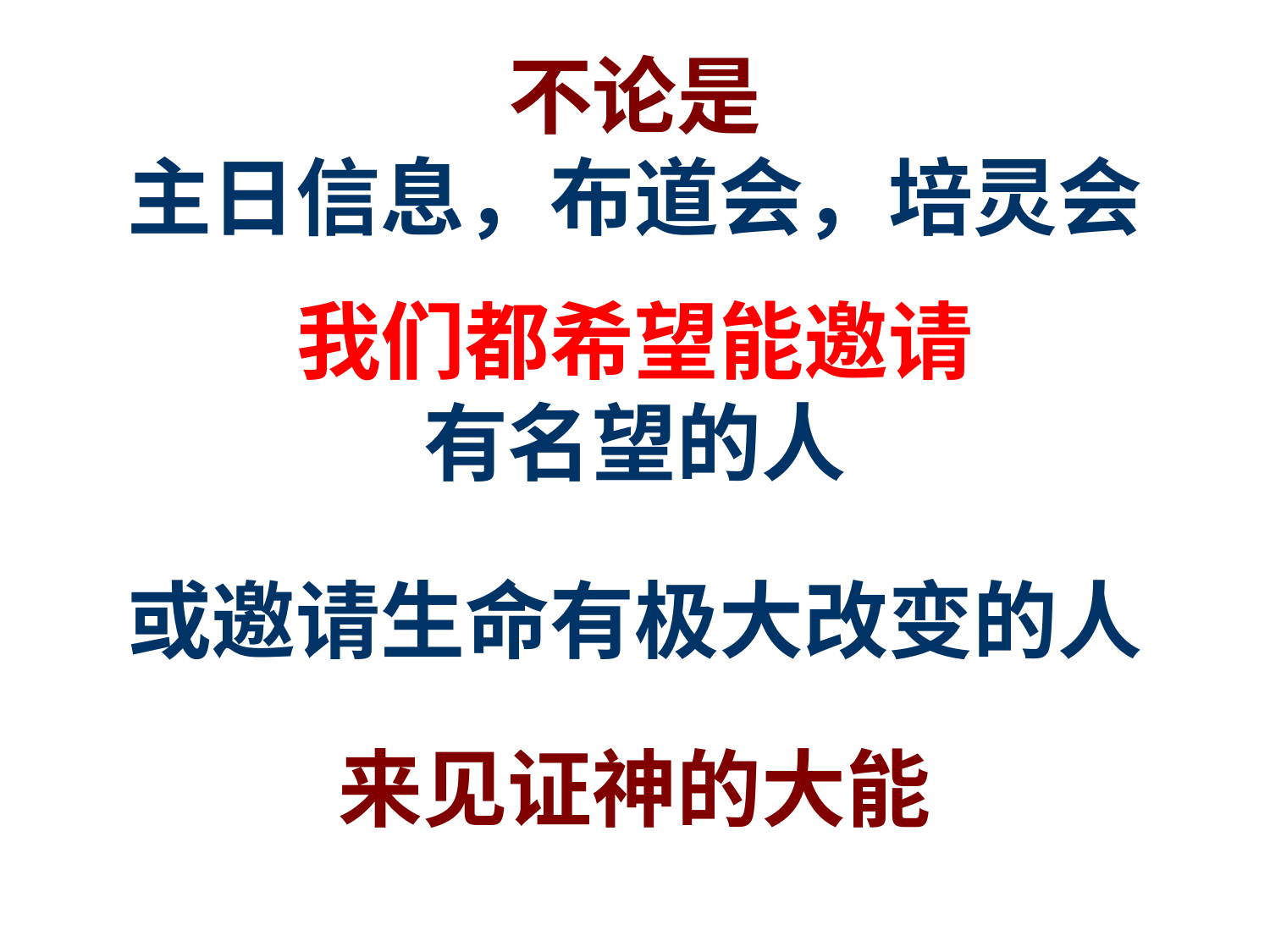

不论是
主日信息，布道会，培灵会

我们都希望能邀请
有名望的人

或邀请生命有极大改变的人

来见证神的大能
13